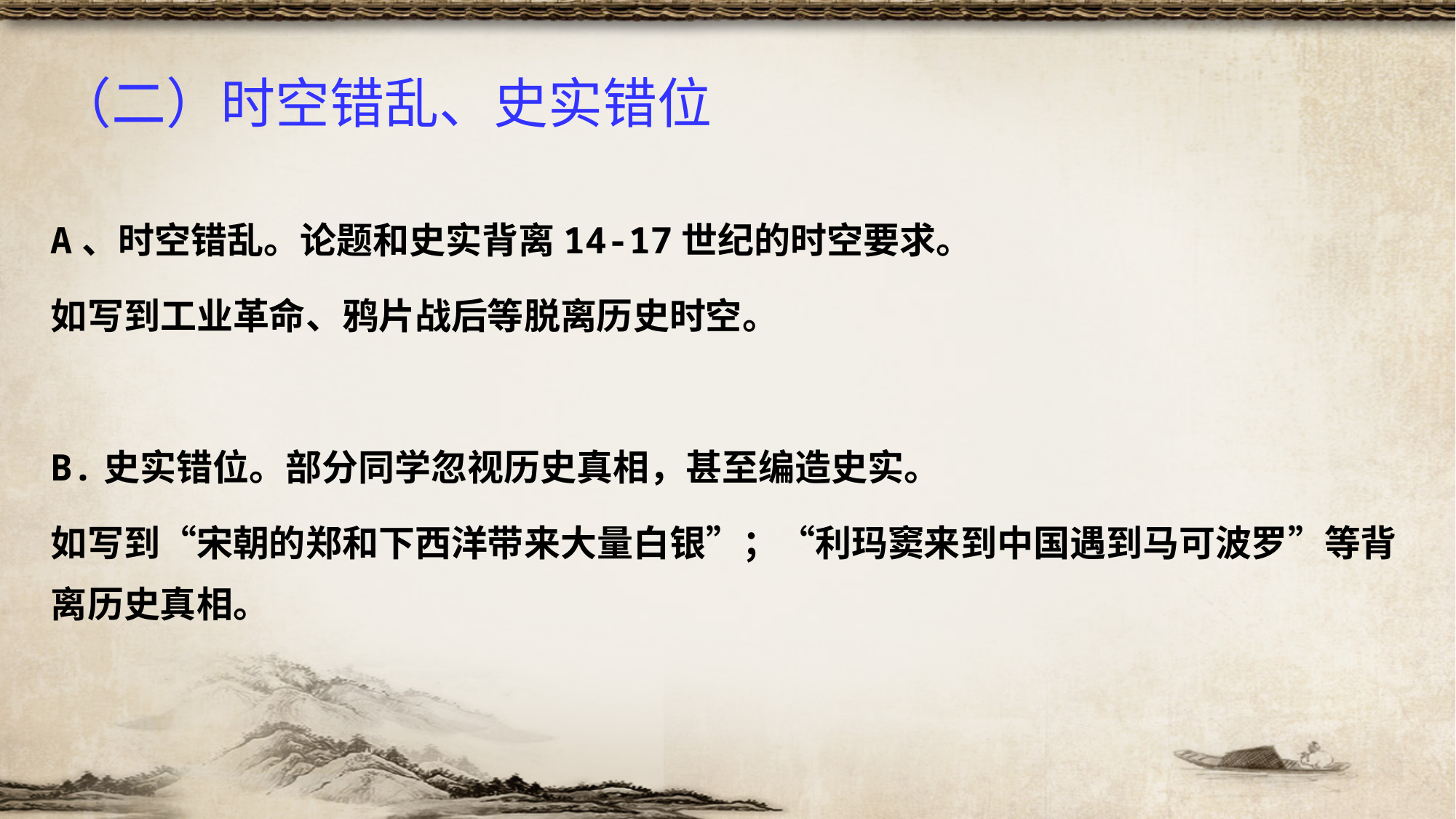

# （二）时空错乱、史实错位
A、时空错乱。论题和史实背离14-17世纪的时空要求。
如写到工业革命、鸦片战后等脱离历史时空。

B.史实错位。部分同学忽视历史真相，甚至编造史实。
如写到“宋朝的郑和下西洋带来大量白银”；“利玛窦来到中国遇到马可波罗”等背离历史真相。